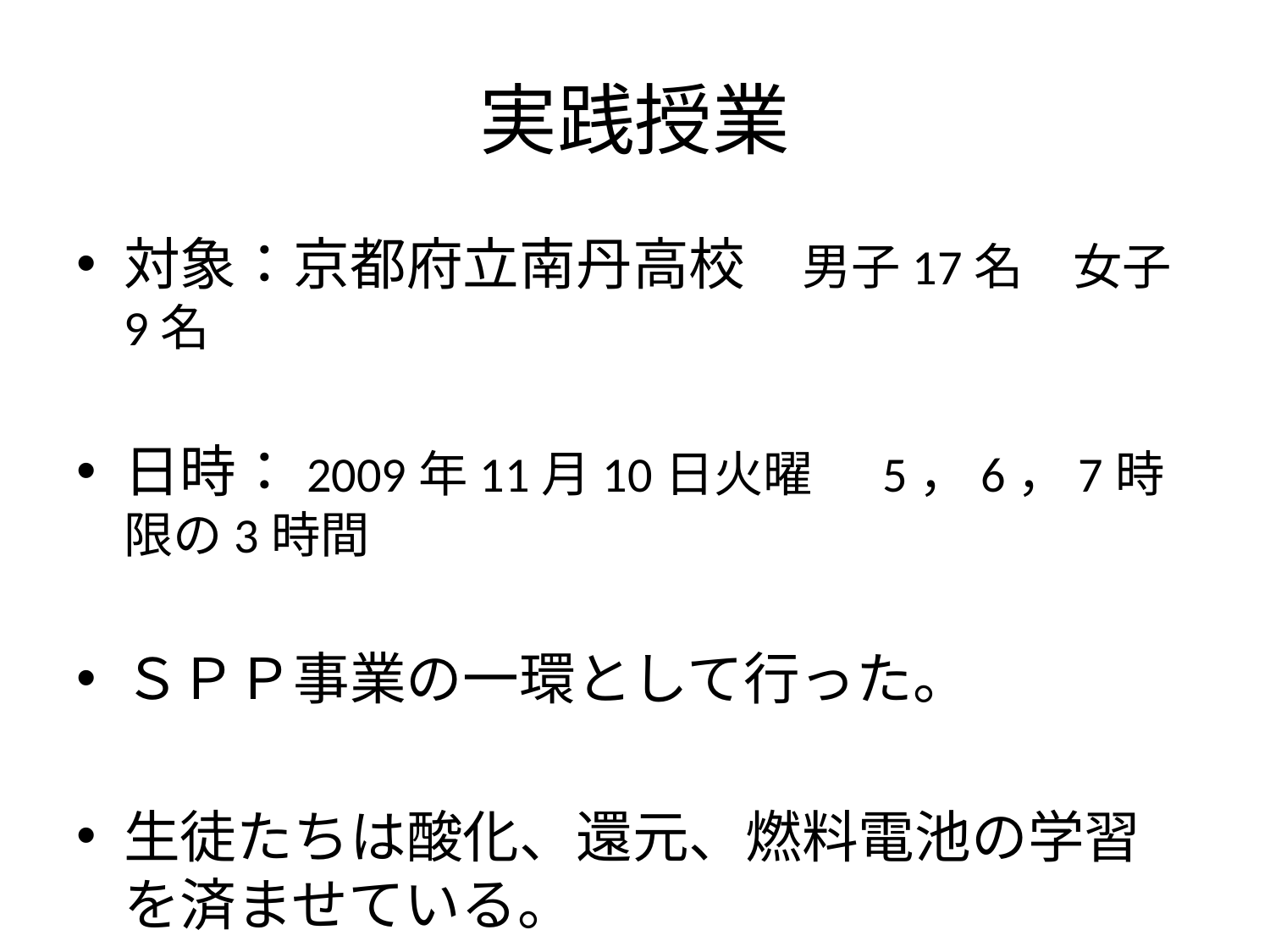

# 実践授業
対象：京都府立南丹高校　男子17名　女子9名

日時：2009年11月10日火曜　5，6，7時限の3時間

ＳＰＰ事業の一環として行った。

生徒たちは酸化、還元、燃料電池の学習を済ませている。